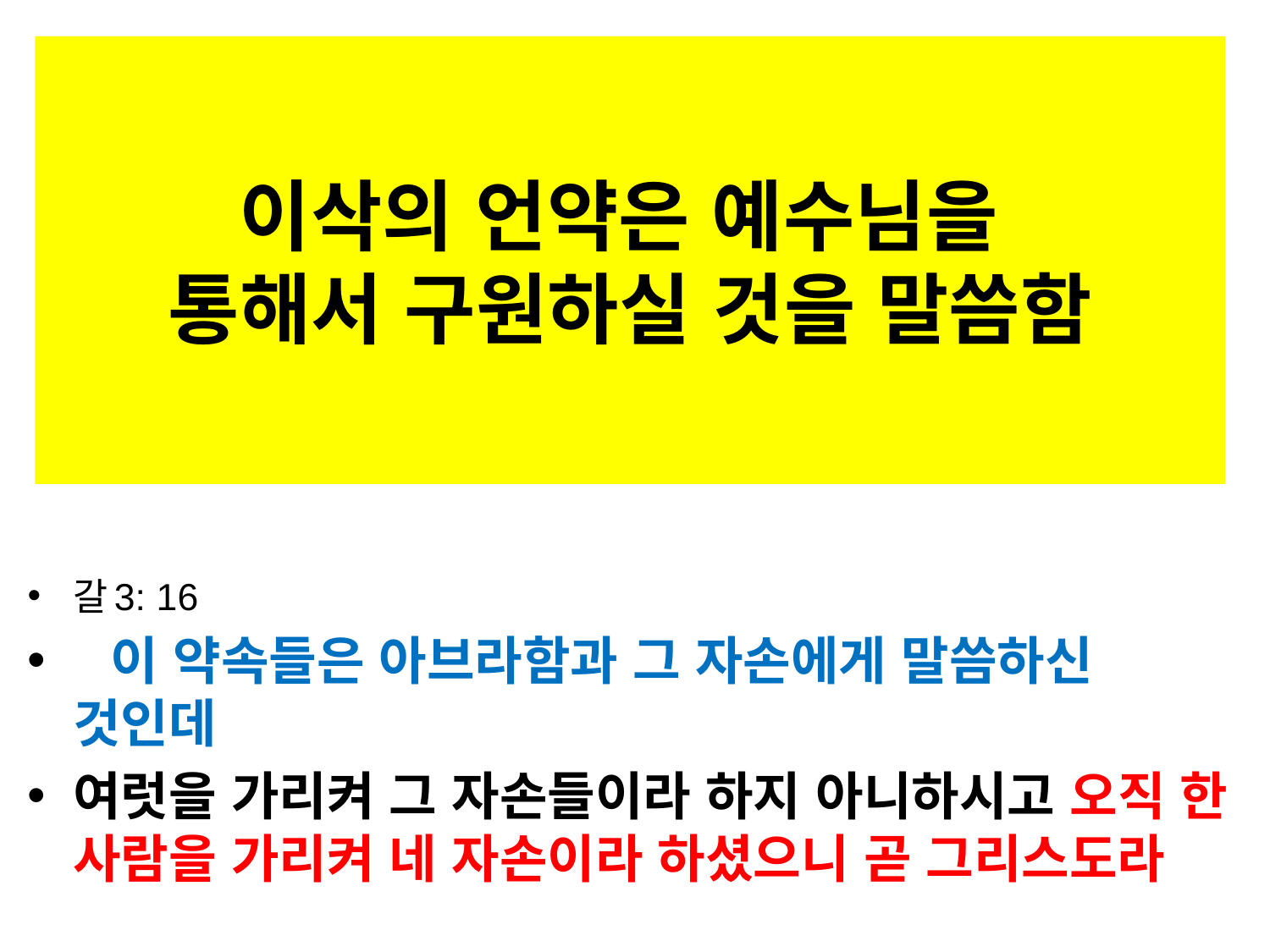

# 이삭의 언약은 예수님을 통해서 구원하실 것을 말씀함
갈3: 16
  이 약속들은 아브라함과 그 자손에게 말씀하신 것인데
여럿을 가리켜 그 자손들이라 하지 아니하시고 오직 한 사람을 가리켜 네 자손이라 하셨으니 곧 그리스도라